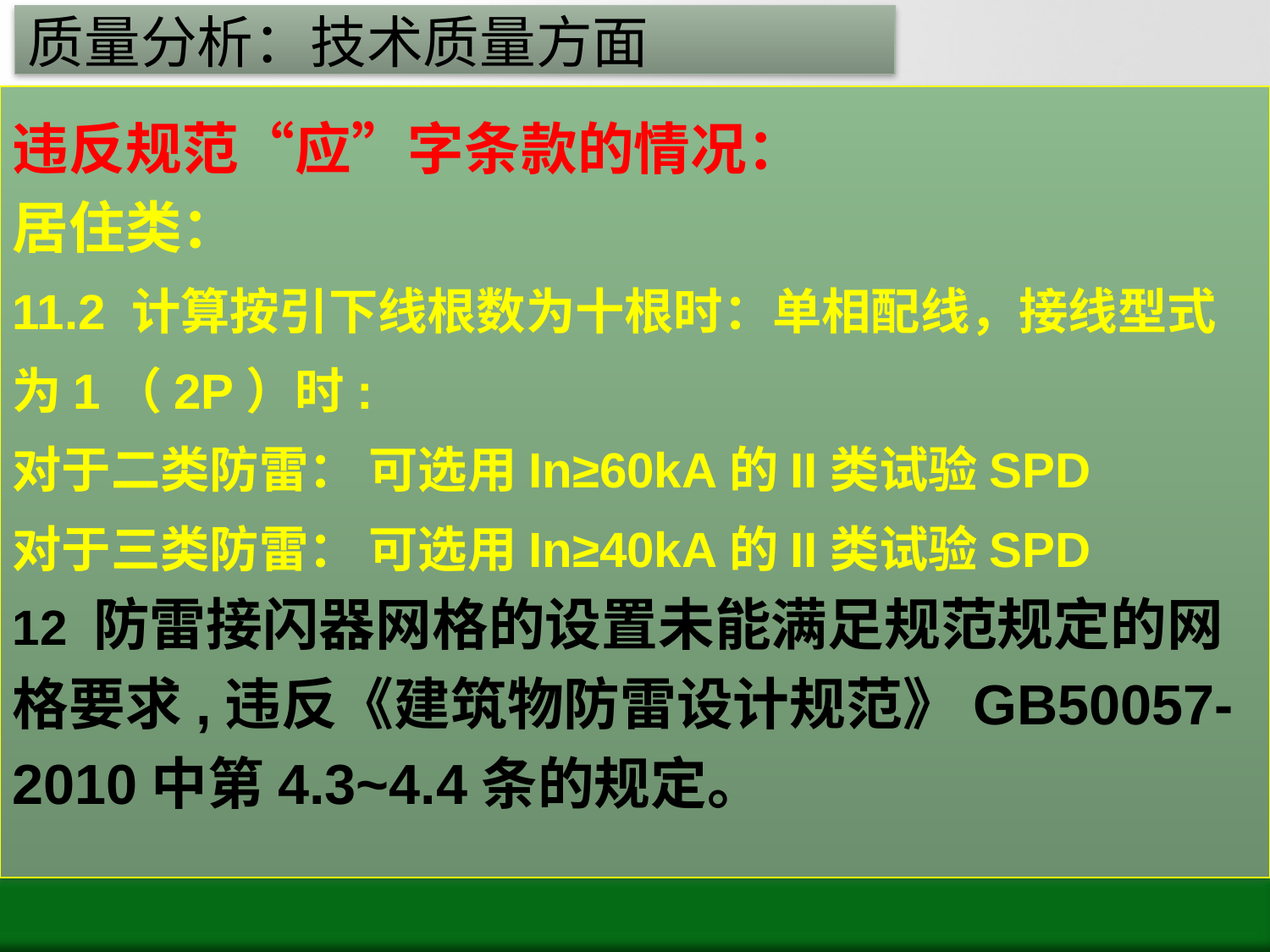

# 质量分析：技术质量方面
违反规范“应”字条款的情况：
居住类：
11.2 计算按引下线根数为十根时：单相配线，接线型式为1（2P）时:
对于二类防雷： 可选用In≥60kA的II类试验SPD
对于三类防雷： 可选用In≥40kA的II类试验SPD
12 防雷接闪器网格的设置未能满足规范规定的网
格要求,违反《建筑物防雷设计规范》GB50057-2010中第4.3~4.4条的规定。